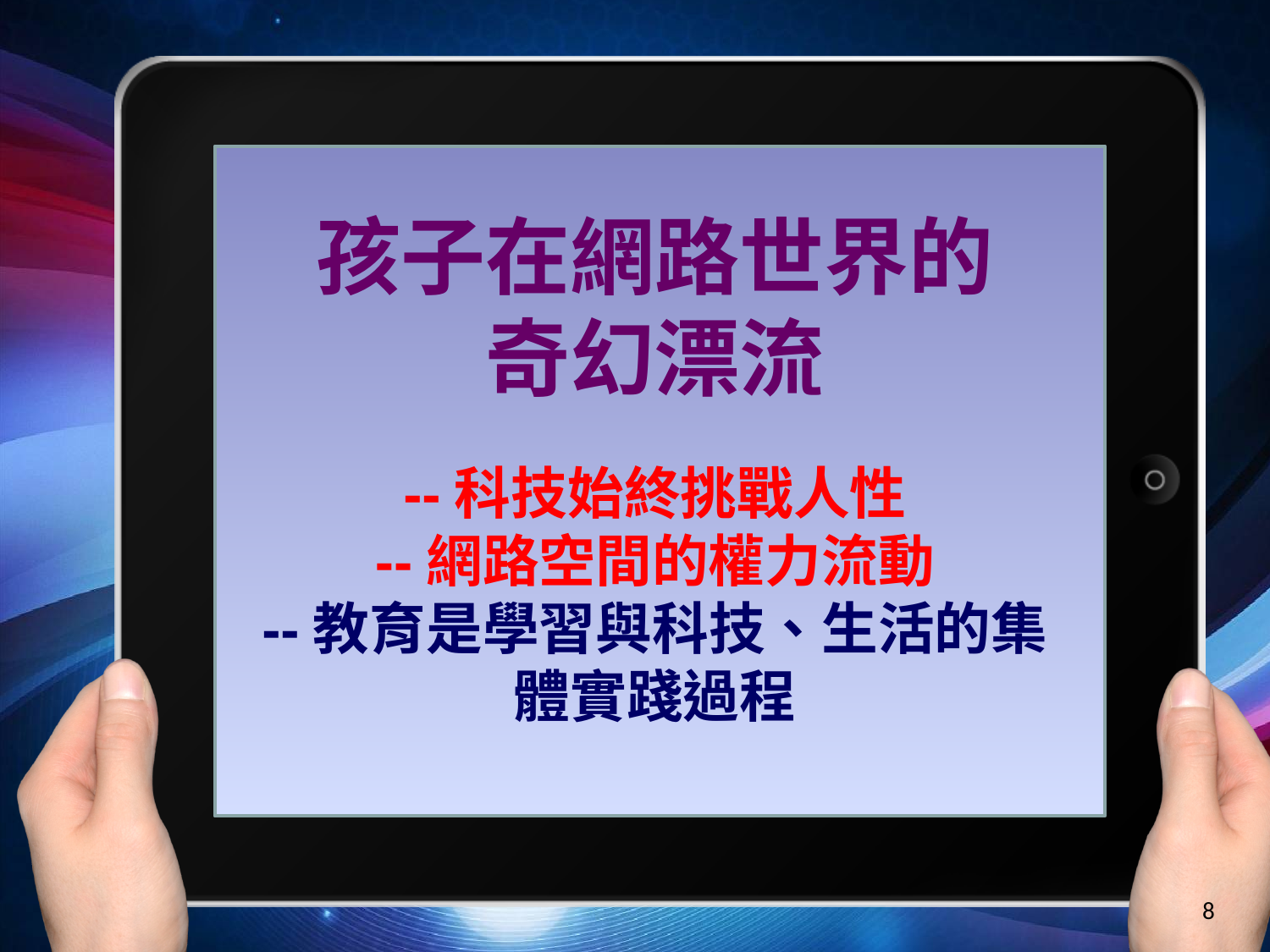

# 孩子在網路世界的 奇幻漂流 --科技始終挑戰人性 --網路空間的權力流動 --教育是學習與科技、生活的集體實踐過程
8